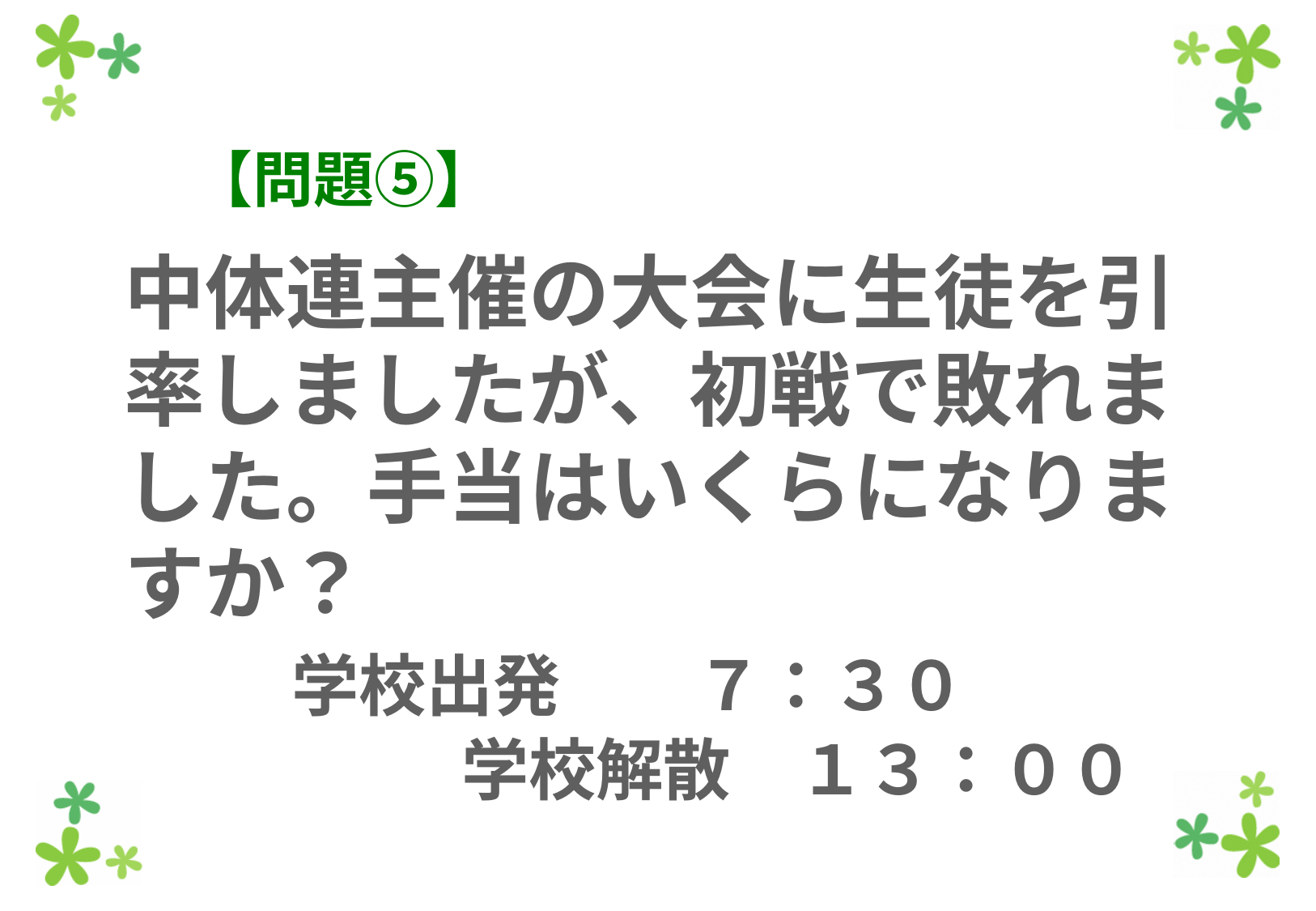

# 【問題⑤】
中体連主催の大会に生徒を引率しましたが、初戦で敗れました。手当はいくらになりますか？
        学校出発　　７：３０
　　　　　学校解散　１３：００